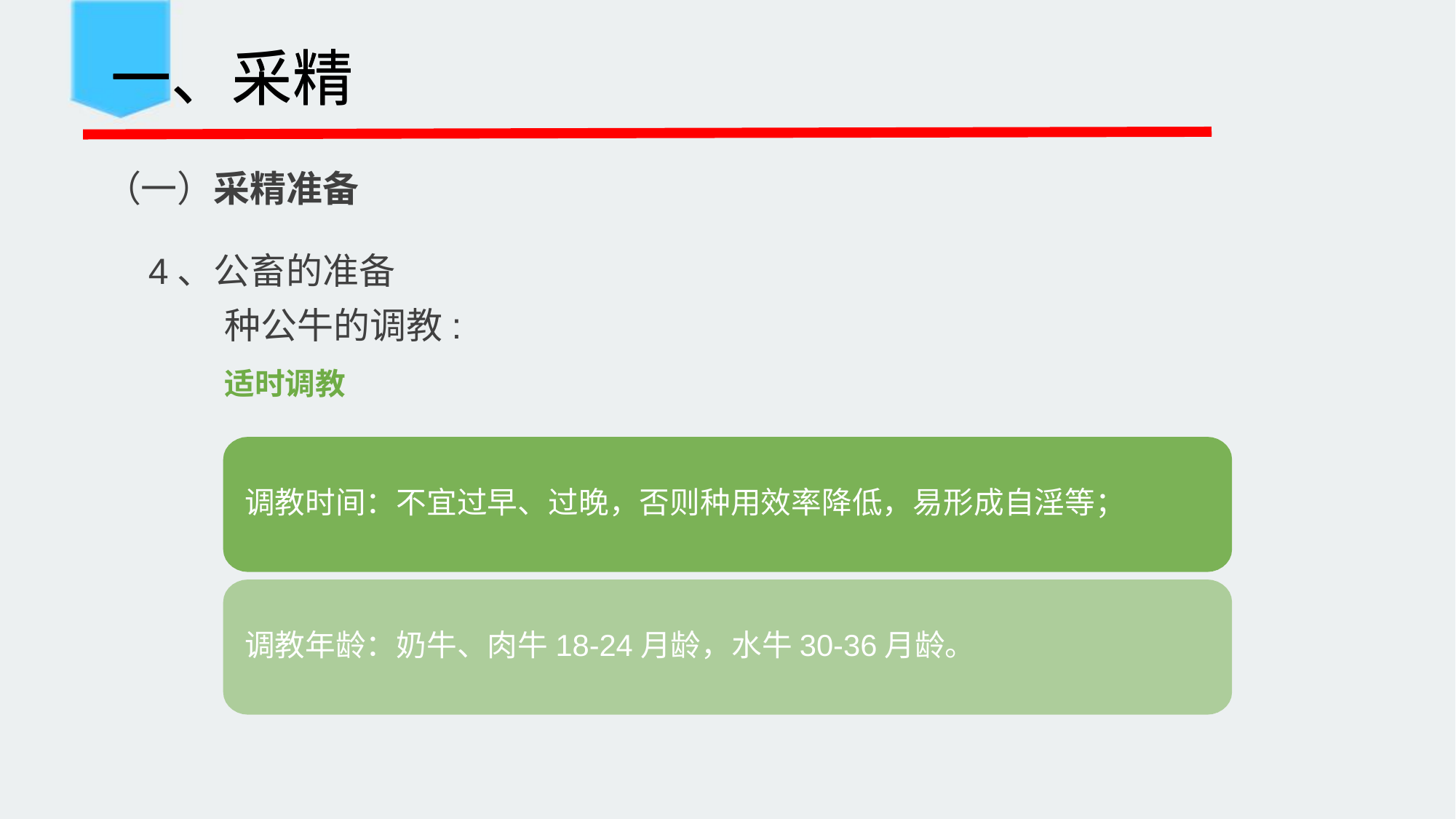

一、采精
一、采精
  （一）采精准备

4、公畜的准备
种公牛的调教:
适时调教

调教时间：不宜过早、过晚，否则种用效率降低，易形成自淫等；

调教年龄：奶牛、肉牛18-24月龄，水牛30-36月龄。